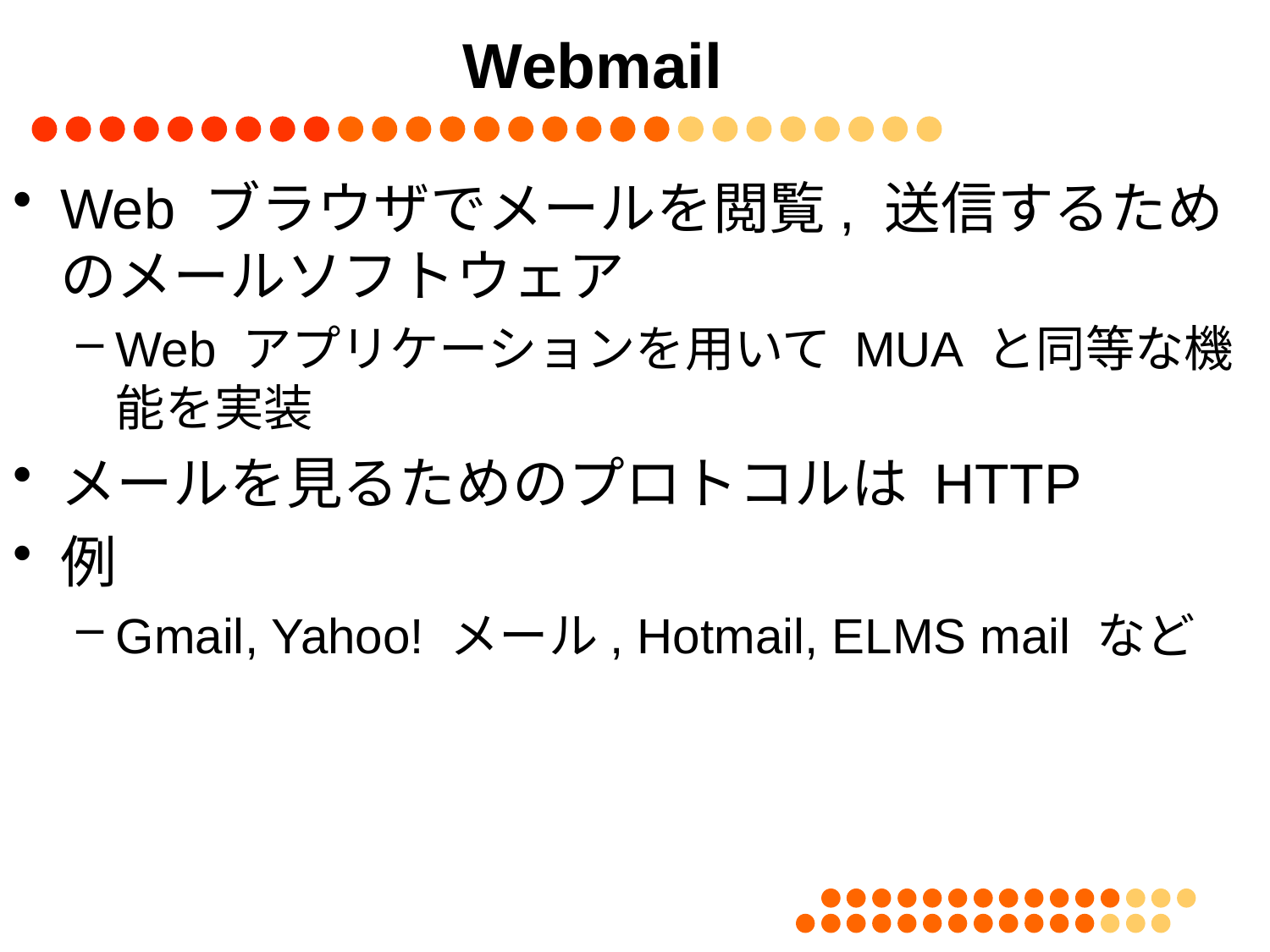

# Webmail
Web ブラウザでメールを閲覧, 送信するためのメールソフトウェア
Web アプリケーションを用いて MUA と同等な機能を実装
メールを見るためのプロトコルは HTTP
例
Gmail, Yahoo! メール, Hotmail, ELMS mail など